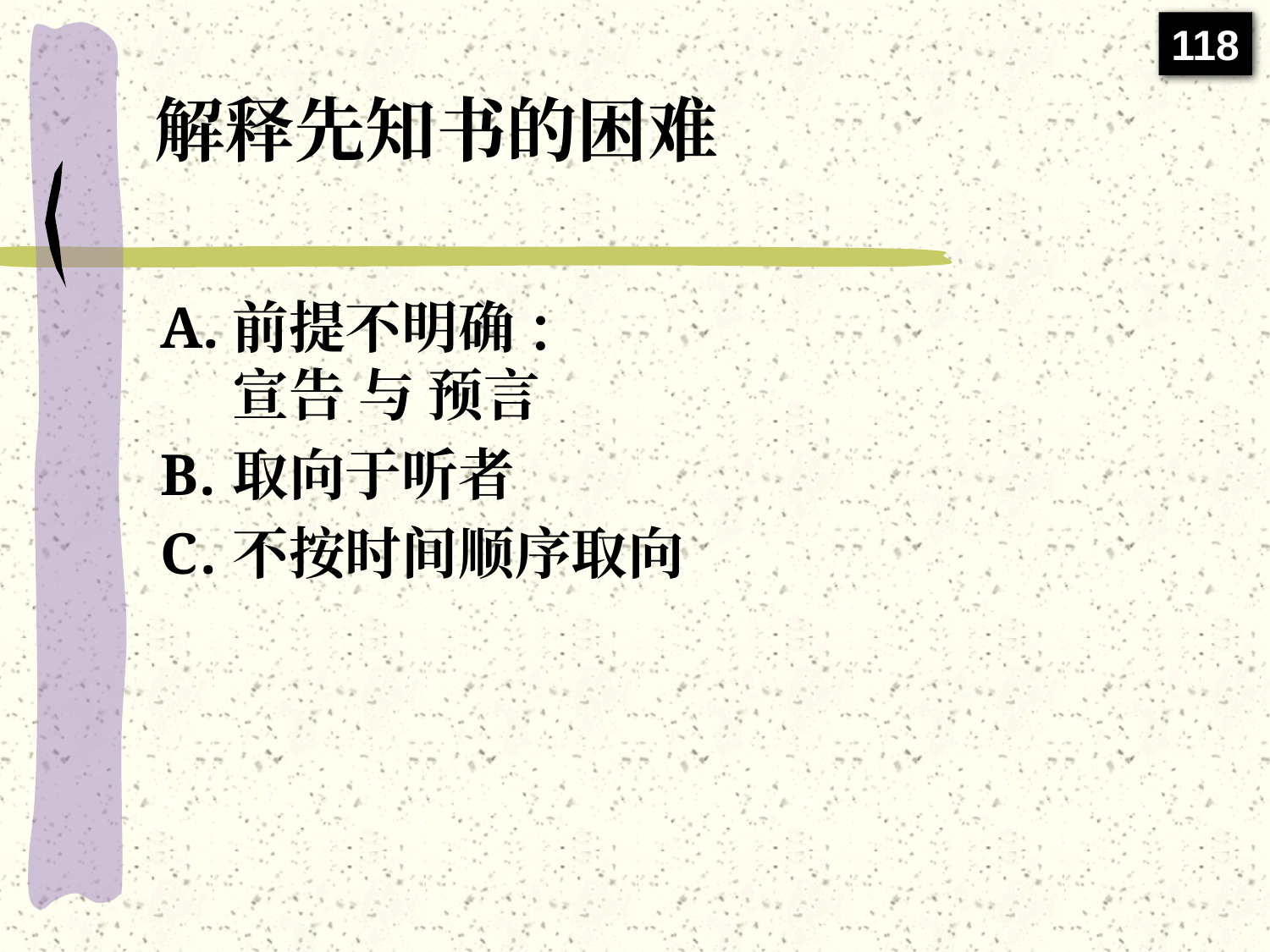

118
# 解释先知书的困难
前提不明确:
宣告 与 预言
取向于听者
不按时间顺序取向